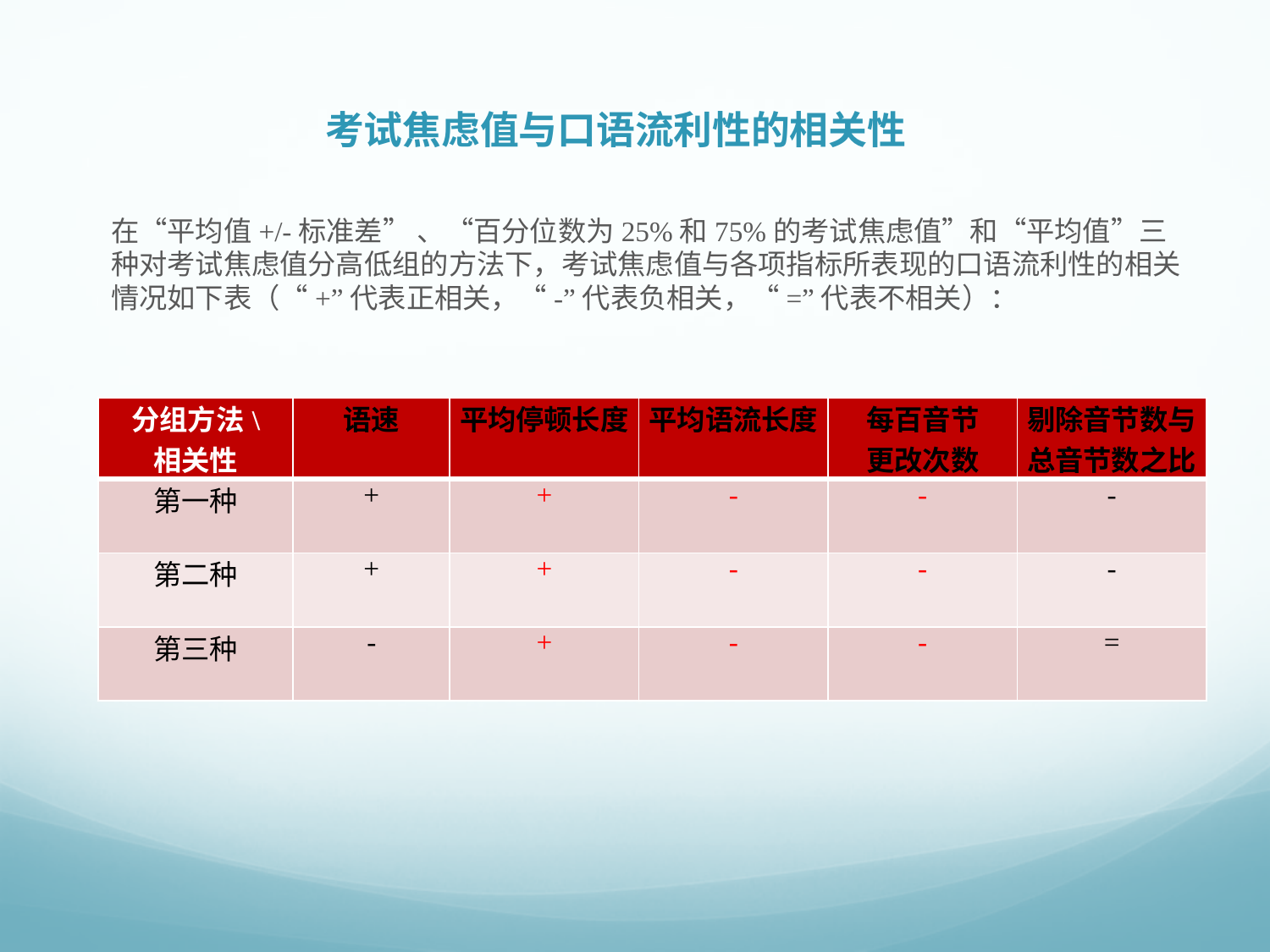

# 考试焦虑值与口语流利性的相关性
在“平均值+/-标准差” 、“百分位数为25%和75%的考试焦虑值”和“平均值”三种对考试焦虑值分高低组的方法下，考试焦虑值与各项指标所表现的口语流利性的相关情况如下表（“+”代表正相关，“-”代表负相关，“=”代表不相关）：

| 分组方法\ 相关性 | 语速 | 平均停顿长度 | 平均语流长度 | 每百音节 更改次数 | 剔除音节数与总音节数之比 |
| --- | --- | --- | --- | --- | --- |
| 第一种 | + | + | - | - | - |
| 第二种 | + | + | - | - | - |
| 第三种 | - | + | - | - | = |